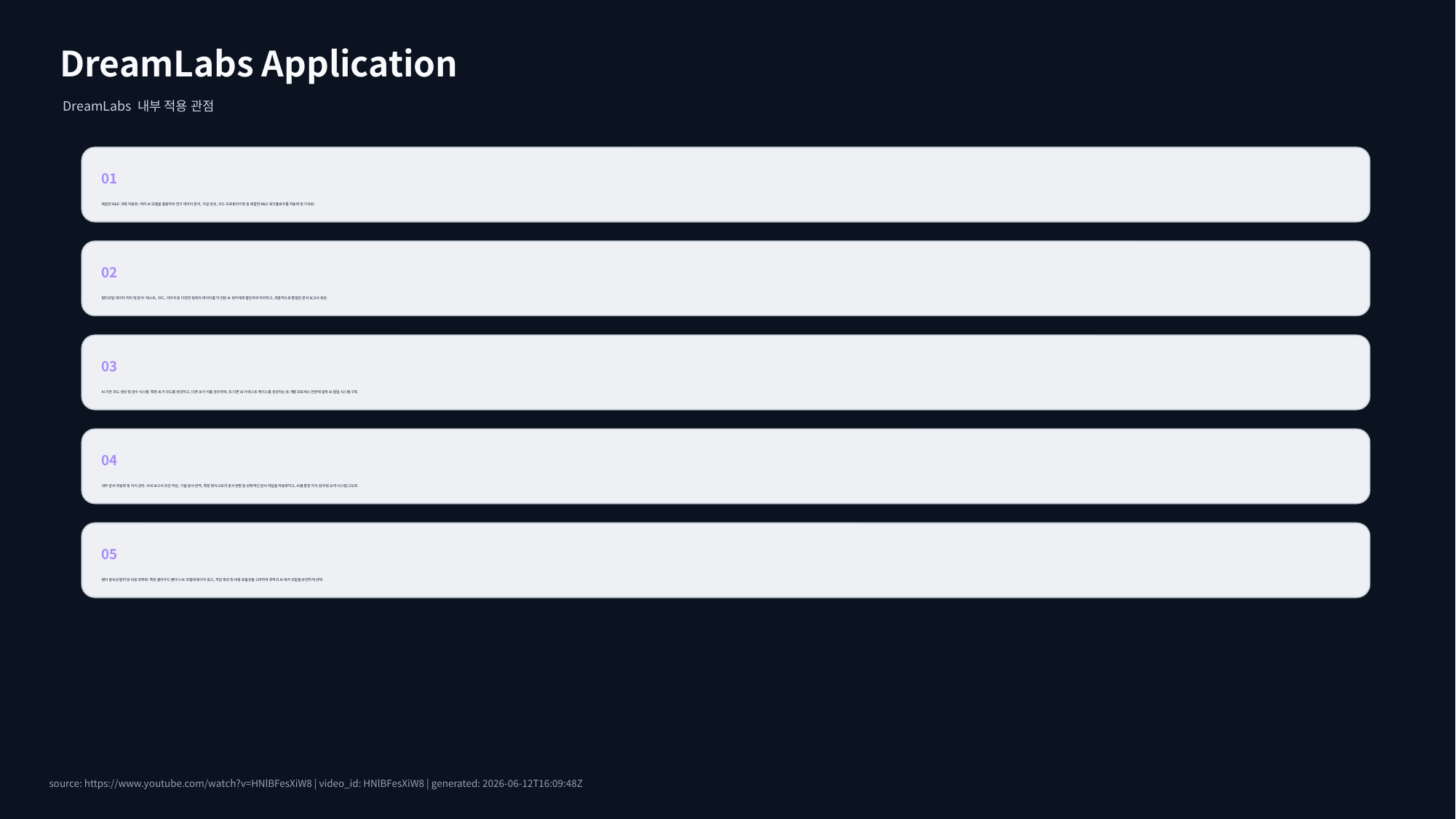

DreamLabs Application
DreamLabs 내부 적용 관점

01
복잡한 R&D 과제 자동화: 여러 AI 모델을 활용하여 연구 데이터 분석, 가설 생성, 코드 프로토타이핑 등 복잡한 R&D 워크플로우를 자동화 및 가속화.

02
멀티모달 데이터 처리 및 분석: 텍스트, 코드, 이미지 등 다양한 형태의 데이터를 각 전문 AI 워커에게 할당하여 처리하고, 최종적으로 통합된 분석 보고서 생성.

03
AI 기반 코드 생성 및 검수 시스템: 특정 AI가 코드를 생성하고, 다른 AI가 이를 검수하며, 또 다른 AI가 테스트 케이스를 생성하는 등 개발 프로세스 전반에 걸쳐 AI 협업 시스템 구축.

04
내부 문서 자동화 및 지식 관리: 사내 보고서 초안 작성, 기술 문서 번역, 특정 형식으로의 문서 변환 등 반복적인 문서 작업을 자동화하고, AI를 통한 지식 검색 및 요약 시스템 고도화.

05
벤더 종속성 탈피 및 비용 최적화: 특정 클라우드 벤더나 AI 모델에 묶이지 않고, 작업 특성 및 비용 효율성을 고려하여 최적의 AI 워커 조합을 유연하게 선택.
source: https://www.youtube.com/watch?v=HNlBFesXiW8 | video_id: HNlBFesXiW8 | generated: 2026-06-12T16:09:48Z